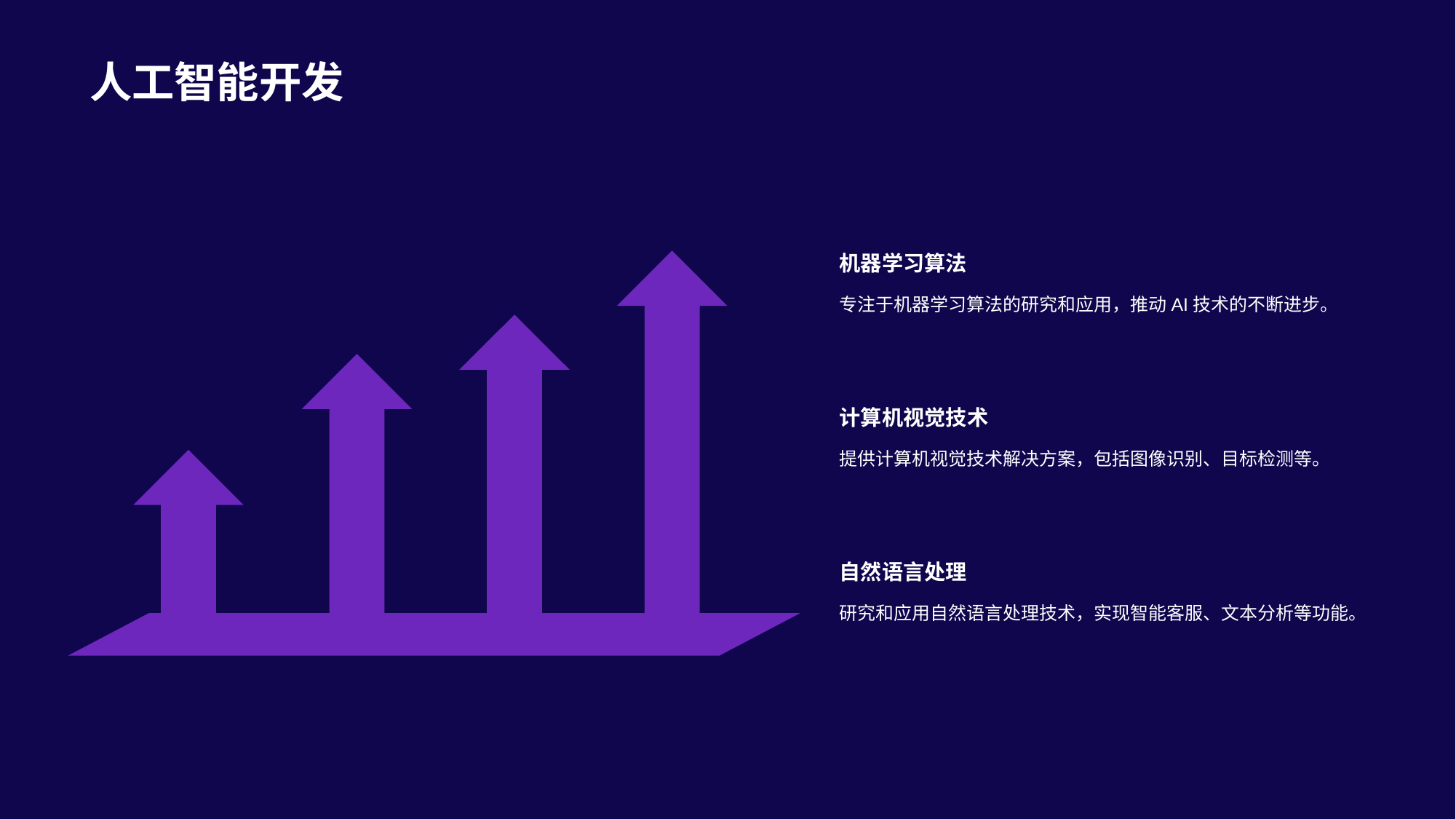

人工智能开发
机器学习算法
专注于机器学习算法的研究和应用，推动AI技术的不断进步。
计算机视觉技术
提供计算机视觉技术解决方案，包括图像识别、目标检测等。
自然语言处理
研究和应用自然语言处理技术，实现智能客服、文本分析等功能。